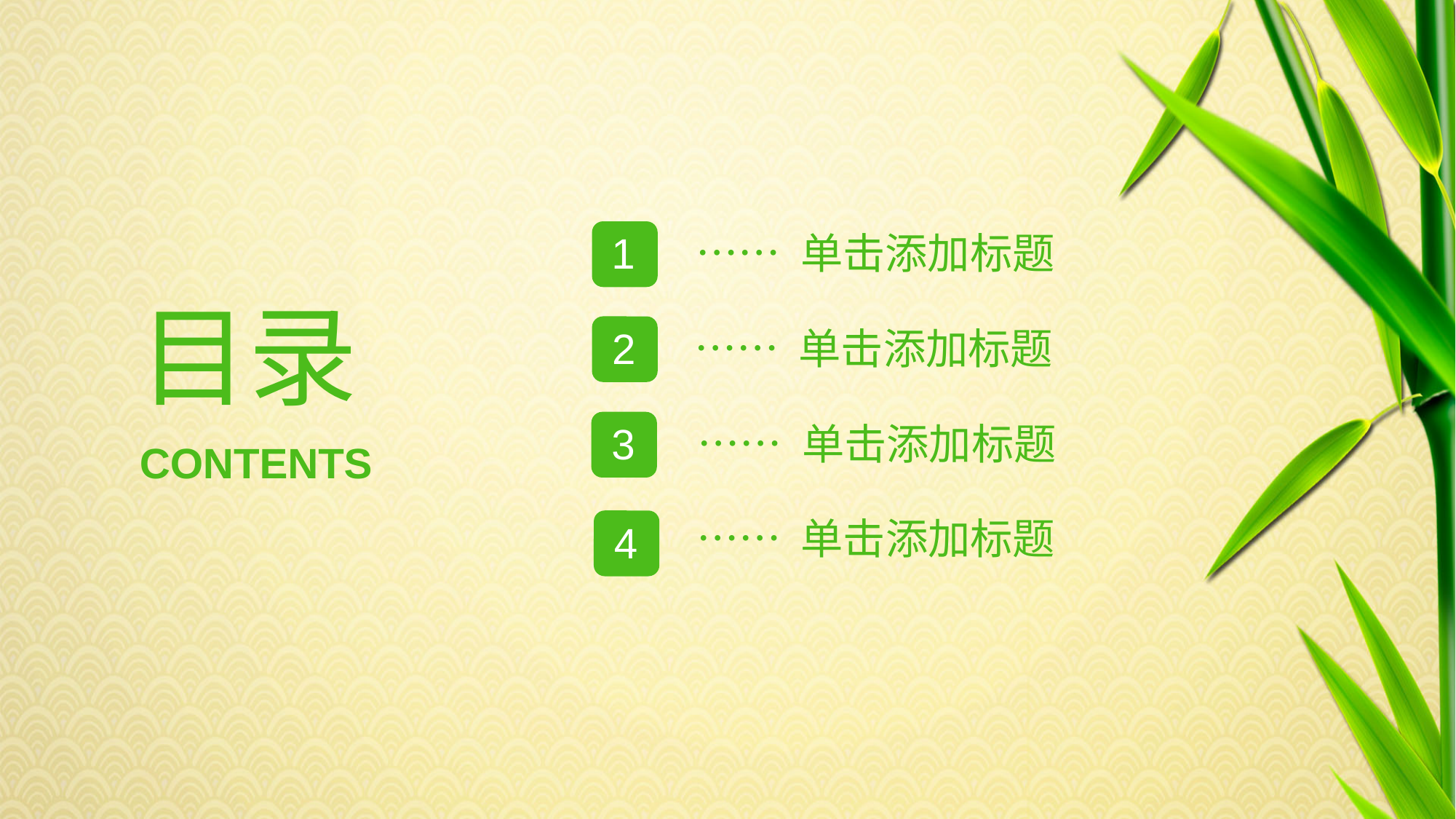

1

…… 单击添加标题
目录
…… 单击添加标题
2

3

…… 单击添加标题
CONTENTS
…… 单击添加标题
4